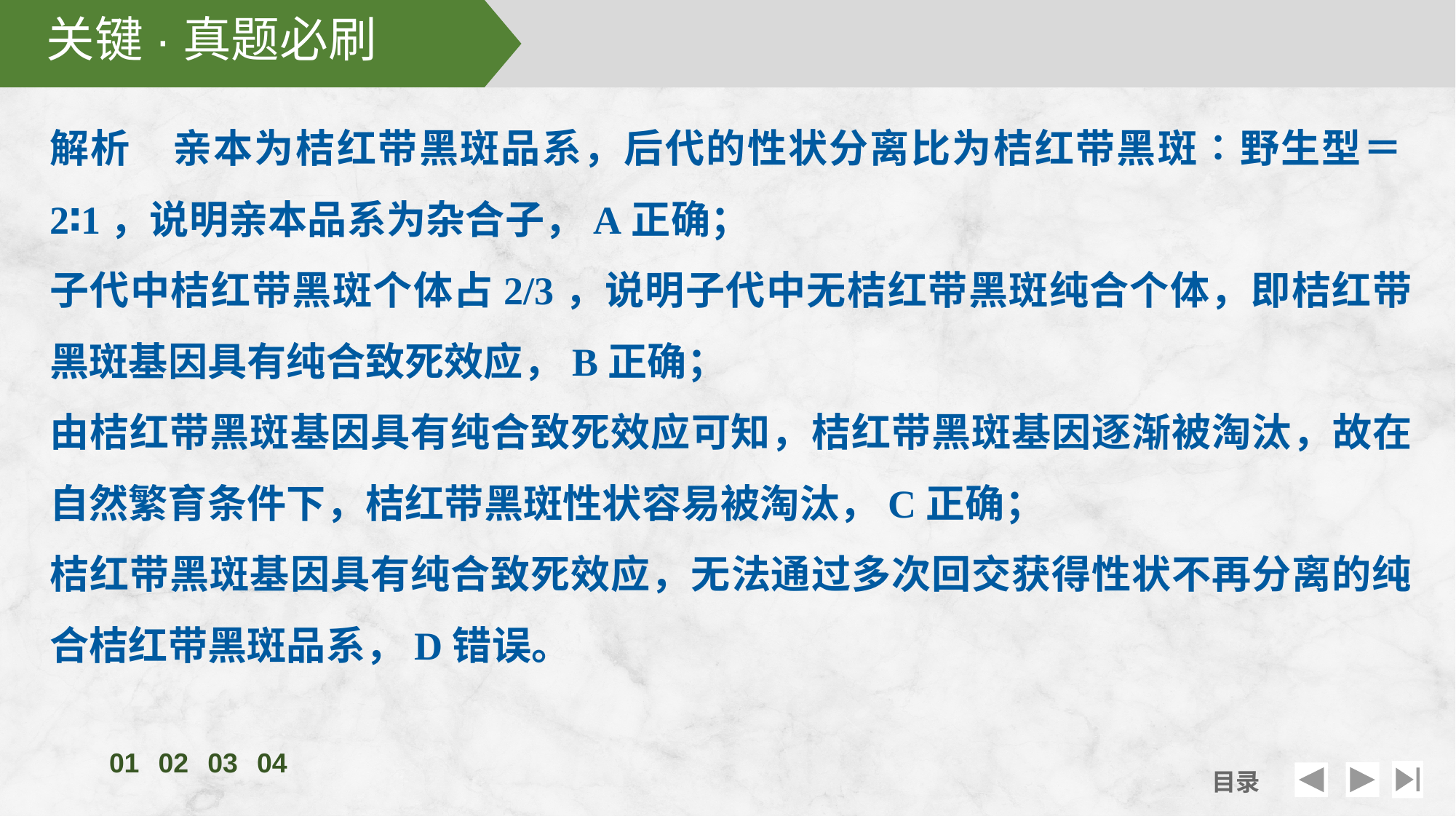

解析　亲本为桔红带黑斑品系，后代的性状分离比为桔红带黑斑∶野生型＝2∶1，说明亲本品系为杂合子，A正确；
子代中桔红带黑斑个体占2/3，说明子代中无桔红带黑斑纯合个体，即桔红带黑斑基因具有纯合致死效应，B正确；
由桔红带黑斑基因具有纯合致死效应可知，桔红带黑斑基因逐渐被淘汰，故在自然繁育条件下，桔红带黑斑性状容易被淘汰，C正确；
桔红带黑斑基因具有纯合致死效应，无法通过多次回交获得性状不再分离的纯合桔红带黑斑品系，D错误。